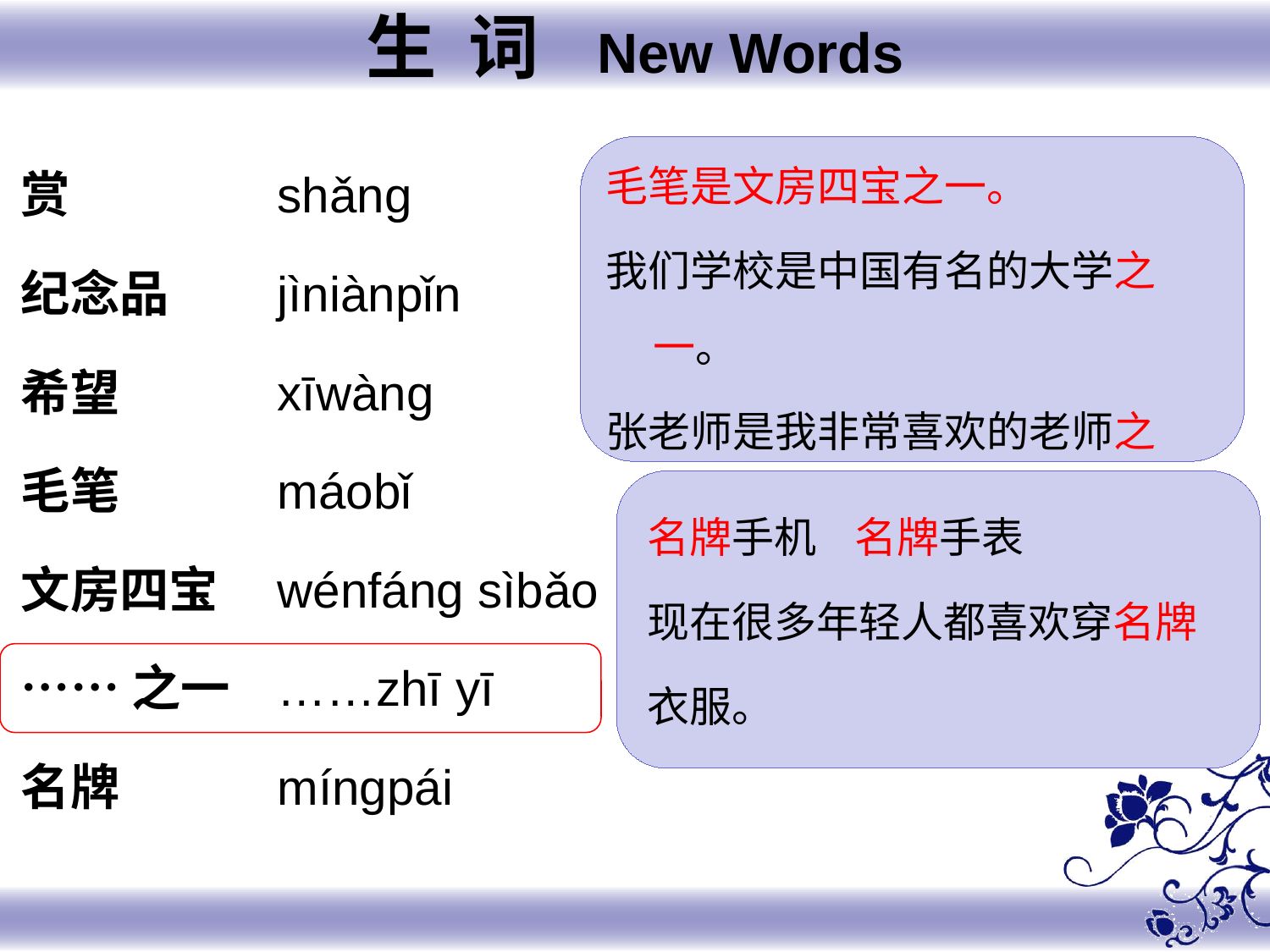

生  词   New Words
赏
纪念品
希望
毛笔
文房四宝
……之一
名牌
shǎng
jìniànpǐn
xīwàng
máobǐ
wénfáng sìbǎo
……zhī yī
míngpái

毛笔是文房四宝之一。
我们学校是中国有名的大学之一。
张老师是我非常喜欢的老师之一。

名牌手机    名牌手表
现在很多年轻人都喜欢穿名牌
衣服。